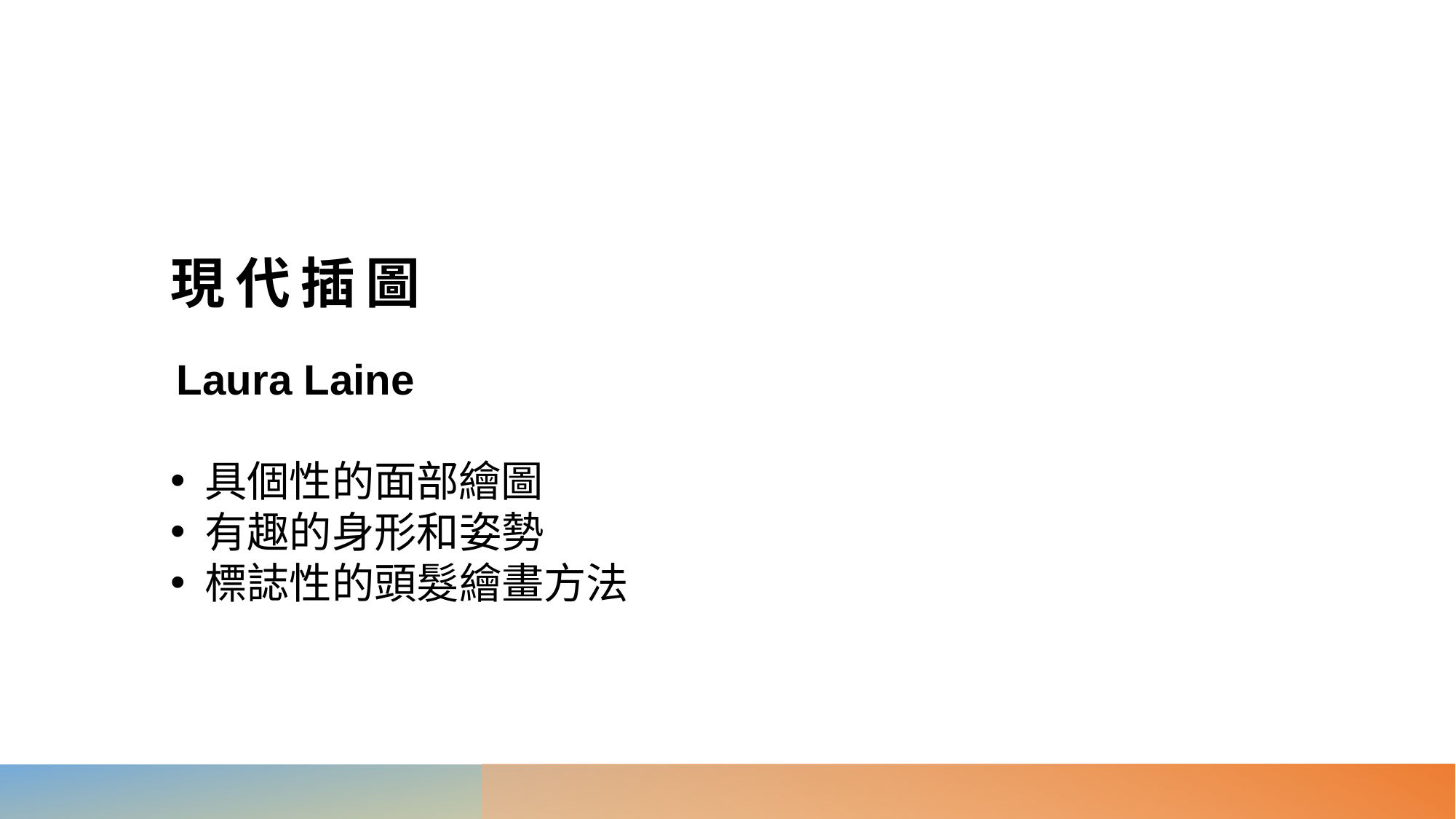

# 現代插圖

Laura Laine

具個性的面部繪圖
有趣的身形和姿勢
標誌性的頭髮繪畫方法